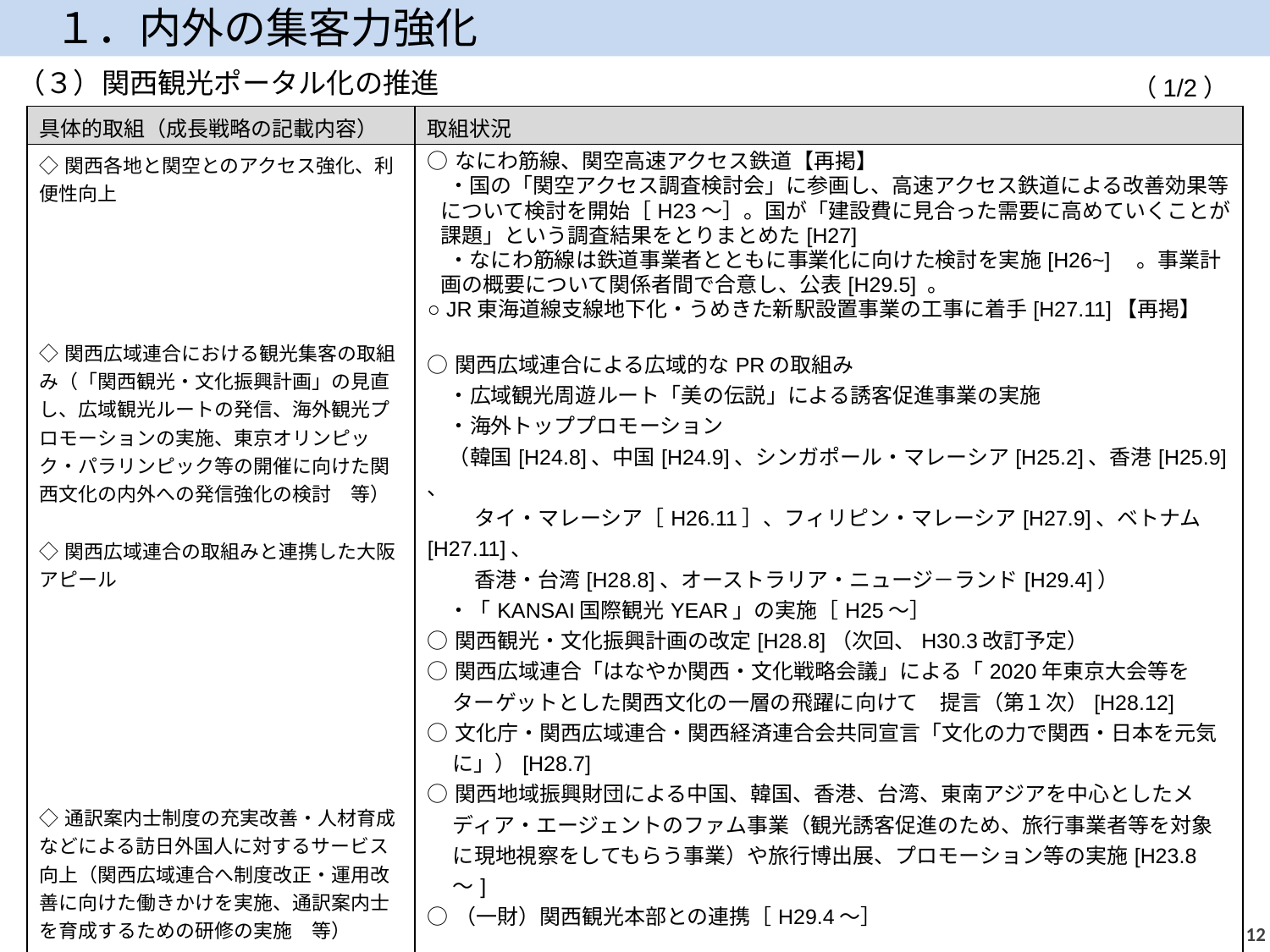

１．内外の集客力強化
（３）関西観光ポータル化の推進
（1/2）
| 具体的取組（成長戦略の記載内容） | 取組状況 |
| --- | --- |
| ◇関西各地と関空とのアクセス強化、利便性向上 ◇関西広域連合における観光集客の取組み（「関西観光・文化振興計画」の見直し、広域観光ルートの発信、海外観光プロモーションの実施、東京オリンピック・パラリンピック等の開催に向けた関西文化の内外への発信強化の検討　等） ◇関西広域連合の取組みと連携した大阪アピール ◇通訳案内士制度の充実改善・人材育成などによる訪日外国人に対するサービス向上（関西広域連合へ制度改正・運用改善に向けた働きかけを実施、通訳案内士を育成するための研修の実施　等） | ○なにわ筋線、関空高速アクセス鉄道【再掲】 　・国の「関空アクセス調査検討会」に参画し、高速アクセス鉄道による改善効果等について検討を開始［H23～］。国が「建設費に見合った需要に高めていくことが課題」という調査結果をとりまとめた[H27] 　・なにわ筋線は鉄道事業者とともに事業化に向けた検討を実施[H26~]　。事業計画の概要について関係者間で合意し、公表[H29.5] 。 ○ JR東海道線支線地下化・うめきた新駅設置事業の工事に着手[H27.11]【再掲】 ○関西広域連合による広域的なPRの取組み 　・広域観光周遊ルート「美の伝説」による誘客促進事業の実施 　・海外トッププロモーション 　（韓国[H24.8]、中国[H24.9]、シンガポール・マレーシア[H25.2]、香港[H25.9] 、 　　 タイ・マレーシア［H26.11］、フィリピン・マレーシア[H27.9]、ベトナム[H27.11]、 　　 香港・台湾[H28.8]、オーストラリア・ニュージ－ランド[H29.4]） 　・「KANSAI国際観光YEAR」の実施［H25～］ ○関西観光・文化振興計画の改定[H28.8]（次回、H30.3改訂予定） ○関西広域連合「はなやか関西・文化戦略会議」による「2020年東京大会等をターゲットとした関西文化の一層の飛躍に向けて　提言（第１次）[H28.12] ○文化庁・関西広域連合・関西経済連合会共同宣言「文化の力で関西・日本を元気に」）[H28.7] ○関西地域振興財団による中国、韓国、香港、台湾、東南アジアを中心としたメディア・エージェントのファム事業（観光誘客促進のため、旅行事業者等を対象に現地視察をしてもらう事業）や旅行博出展、プロモーション等の実施[H23.8～] ○（一財）関西観光本部との連携［H29.4～］ ○関西広域連合による通訳案内士の登録・育成等 　・関西広域連合に登録している通訳案内士向けに品位の保持、資質の向上等を図ることを目的として研修を実施[H25~] （次ページに続く） |
12